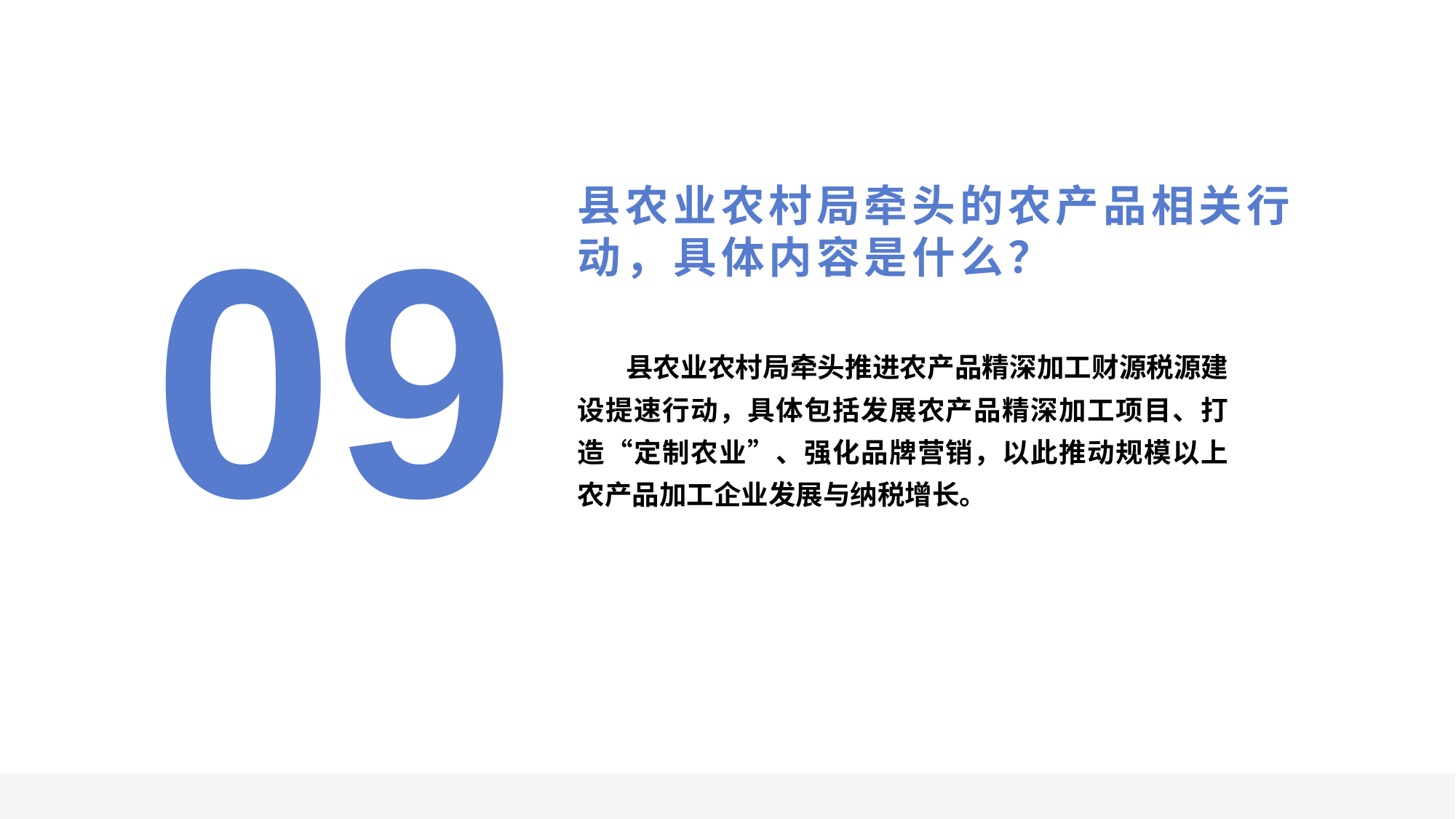

09
# 县农业农村局牵头的农产品相关行动，具体内容是什么？
县农业农村局牵头推进农产品精深加工财源税源建设提速行动，具体包括发展农产品精深加工项目、打造“定制农业”、强化品牌营销，以此推动规模以上农产品加工企业发展与纳税增长。